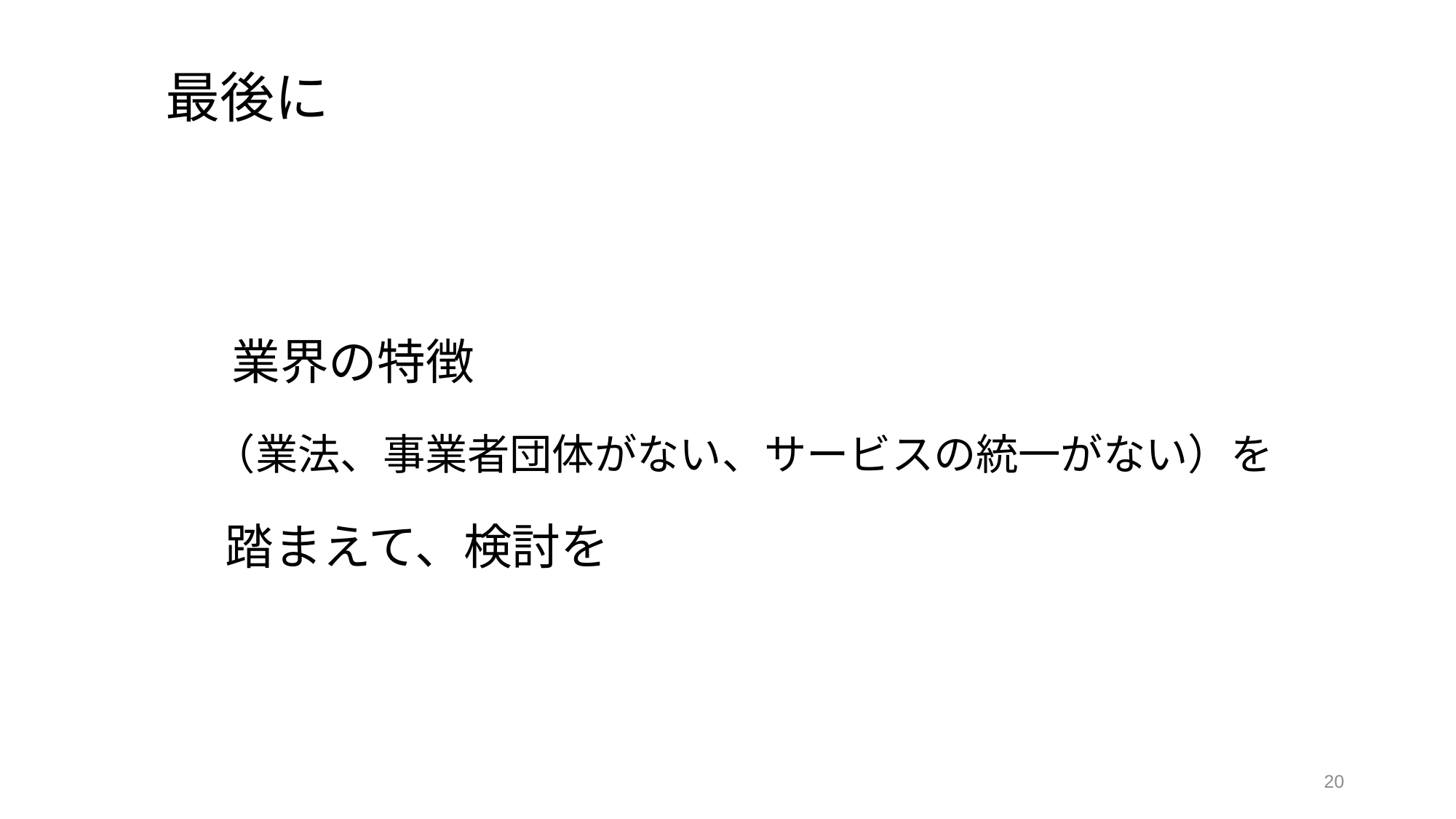

# 最後に

　　　業界の特徴

　　　（業法、事業者団体がない、サービスの統一がない）を

　　　踏まえて、検討を

20